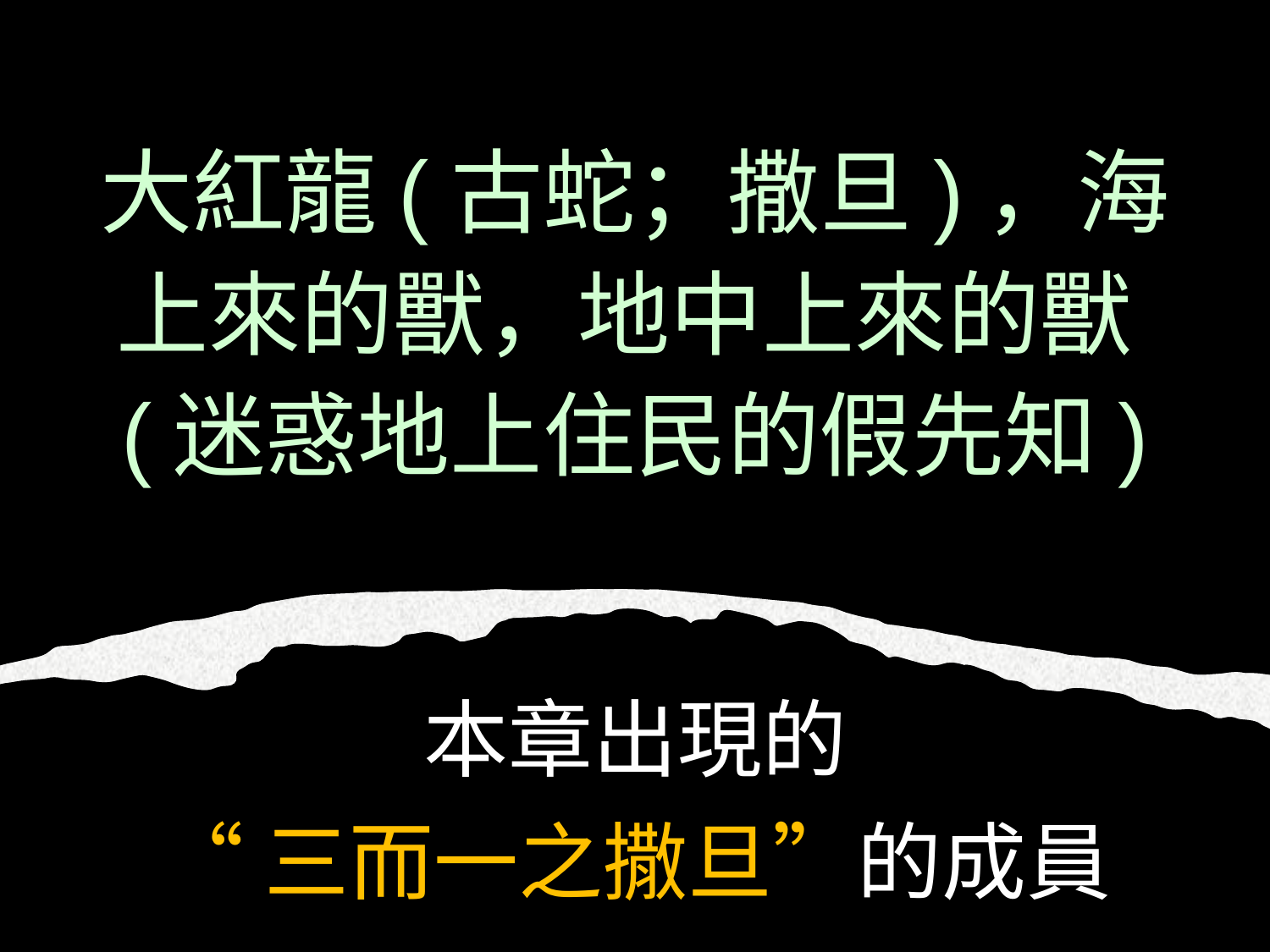

# 大紅龍(古蛇；撒旦)，海上來的獸，地中上來的獸(迷惑地上住民的假先知)

本章出現的
“三而一之撒旦”的成員